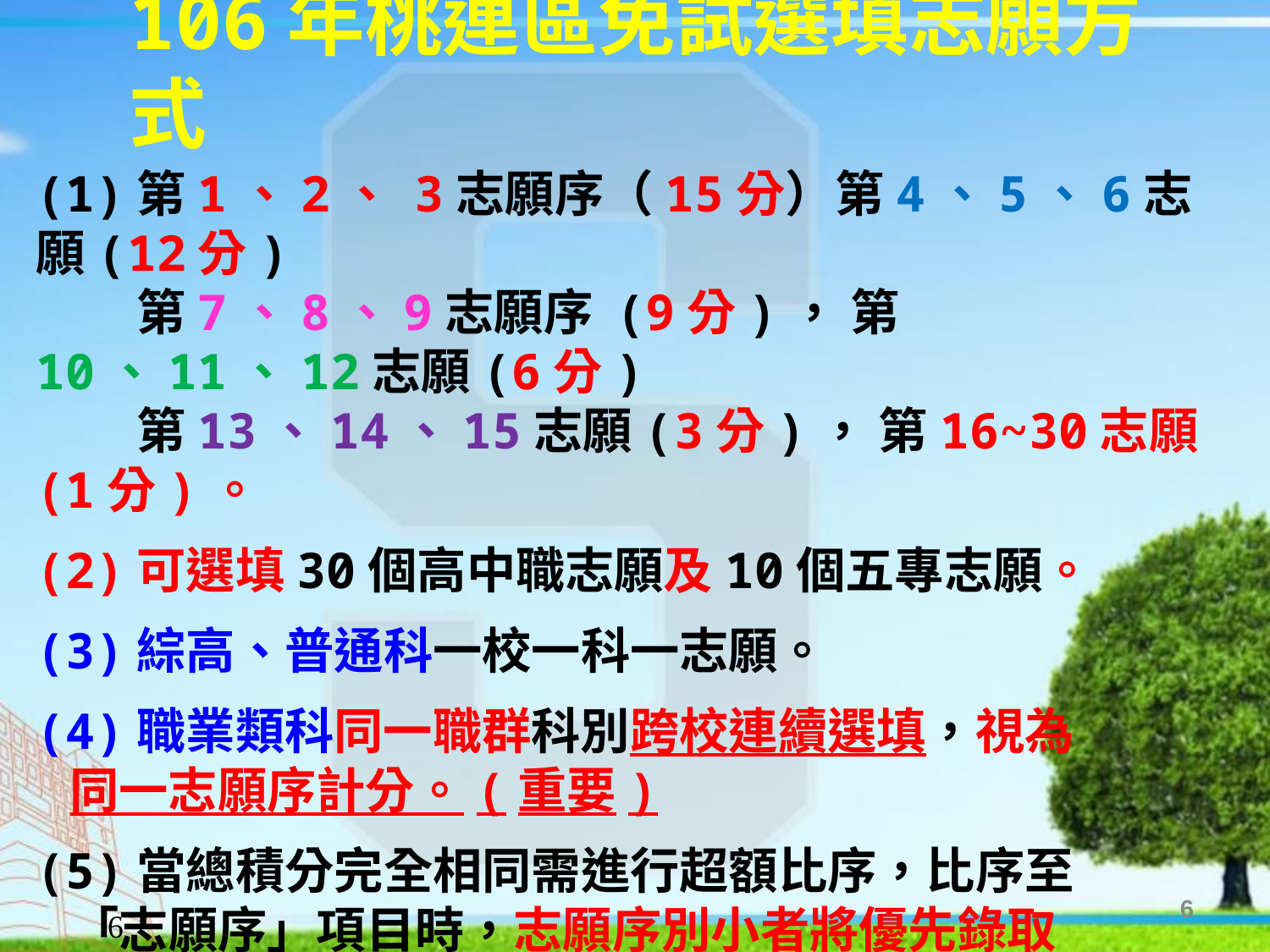

106年桃連區免試選填志願方式
(1)第1、2、 3志願序（15分）第4、5、6志願(12分)
   第7、8、9志願序 (9分)， 第10、11、12志願(6分)
   第13、14、15志願(3分)， 第16~30志願(1分)。
(2)可選填30個高中職志願及10個五專志願。
(3)綜高、普通科一校一科一志願。
(4)職業類科同一職群科別跨校連續選填，視為
   同一志願序計分。(重要)
(5)當總積分完全相同需進行超額比序，比序至
   「志願序」項目時，志願序別小者將優先錄取
     (因為在比各科點數之前先比志願序)。
6